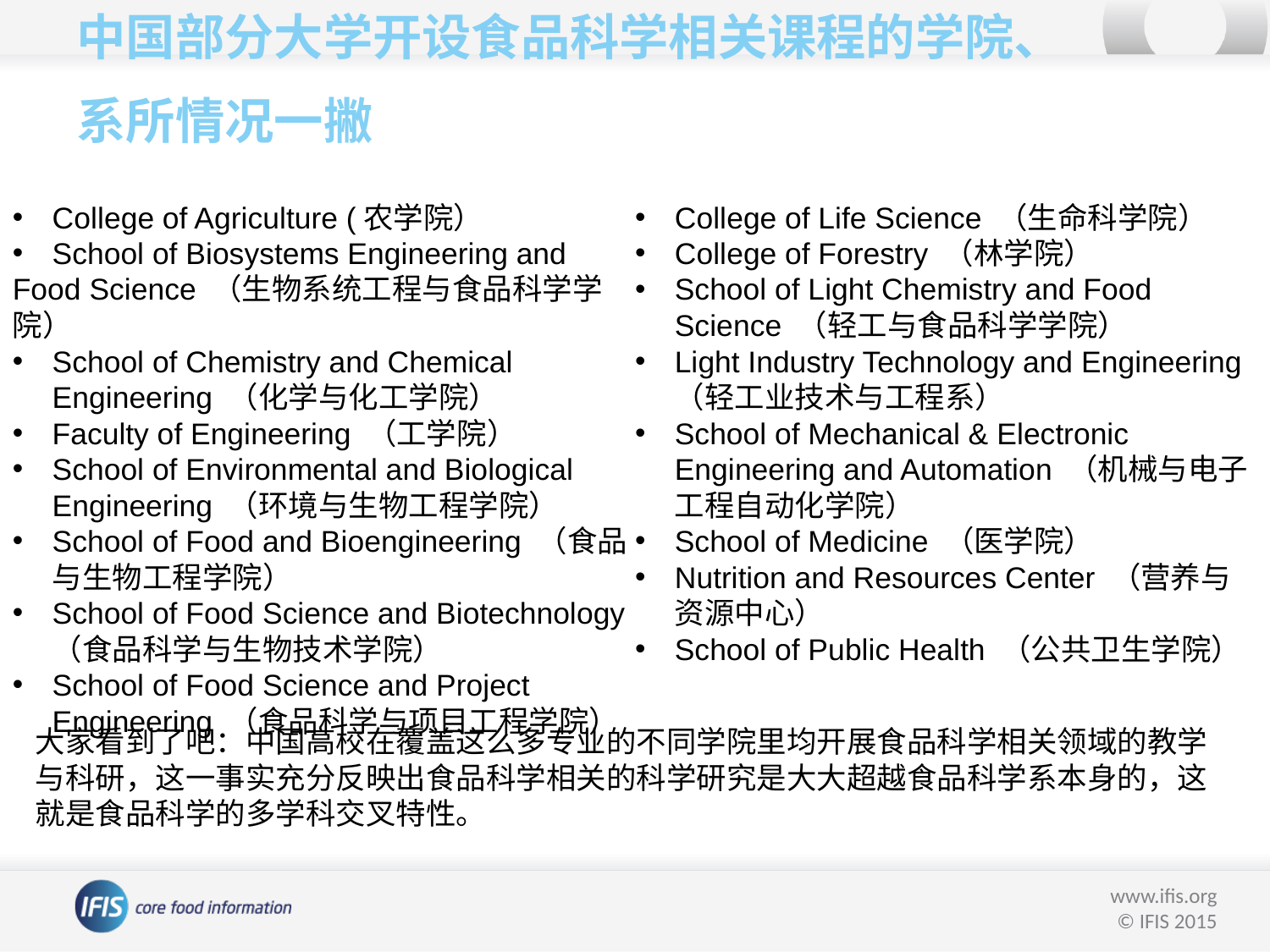

中国部分大学开设食品科学相关课程的学院、
系所情况一撇
College of Agriculture (农学院）
School of Biosystems Engineering and
Food Science （生物系统工程与食品科学学院）
School of Chemistry and Chemical Engineering （化学与化工学院）
Faculty of Engineering （工学院）
School of Environmental and Biological Engineering （环境与生物工程学院）
School of Food and Bioengineering （食品与生物工程学院）
School of Food Science and Biotechnology （食品科学与生物技术学院）
School of Food Science and Project Engineering （食品科学与项目工程学院）

College of Life Science （生命科学院）
College of Forestry （林学院）
School of Light Chemistry and Food Science （轻工与食品科学学院）
Light Industry Technology and Engineering （轻工业技术与工程系）
School of Mechanical & Electronic Engineering and Automation （机械与电子工程自动化学院）
School of Medicine （医学院）
Nutrition and Resources Center （营养与资源中心）
School of Public Health （公共卫生学院）
大家看到了吧：中国高校在覆盖这么多专业的不同学院里均开展食品科学相关领域的教学与科研，这一事实充分反映出食品科学相关的科学研究是大大超越食品科学系本身的，这就是食品科学的多学科交叉特性。